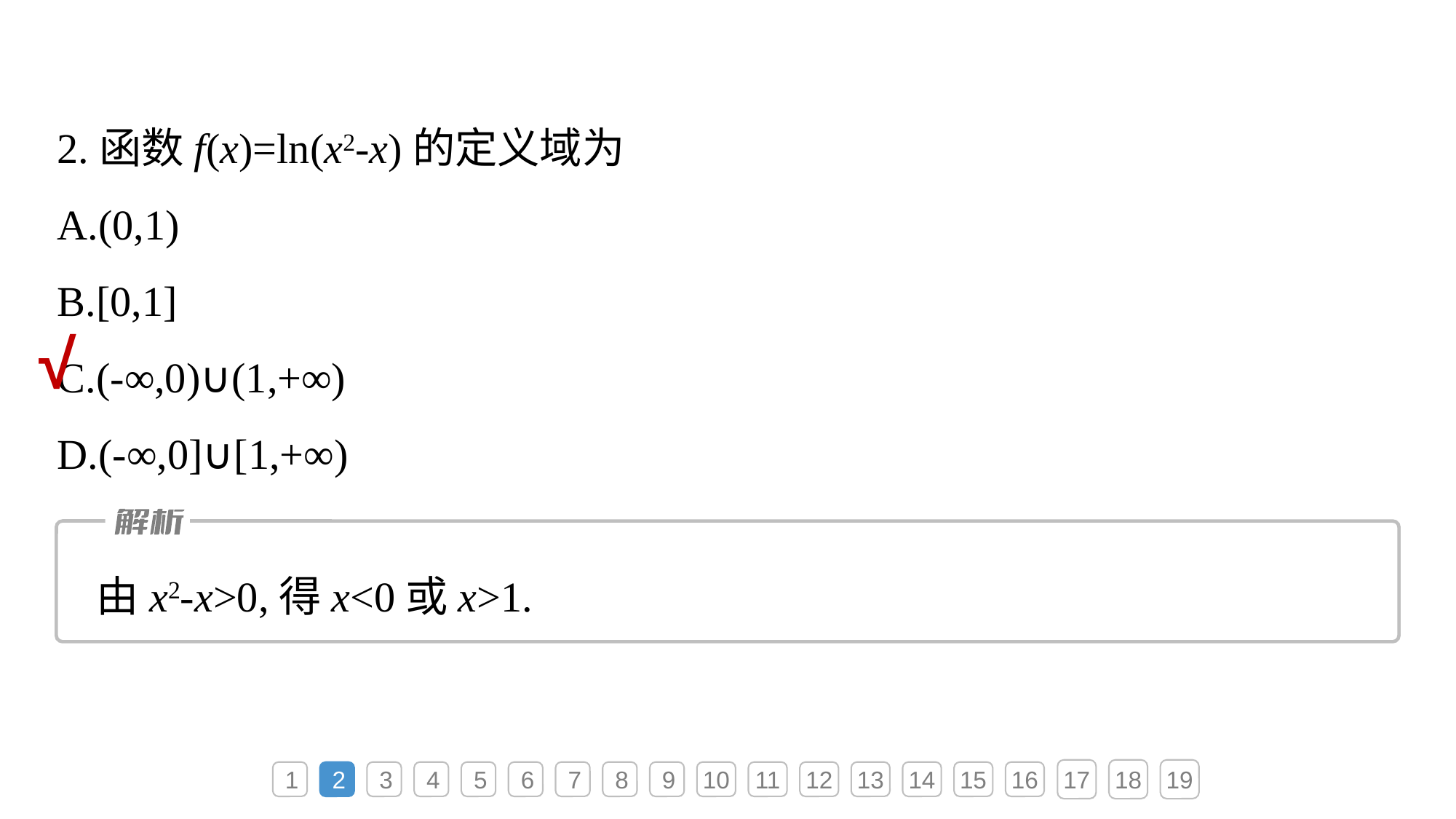

2.函数f(x)=ln(x2-x)的定义域为
A.(0,1)
B.[0,1]
C.(-∞,0)∪(1,+∞)
D.(-∞,0]∪[1,+∞)
√

由x2-x>0,得x<0或x>1.
17
18
19
1
2
3
4
5
6
7
8
9
10
11
12
13
14
15
16